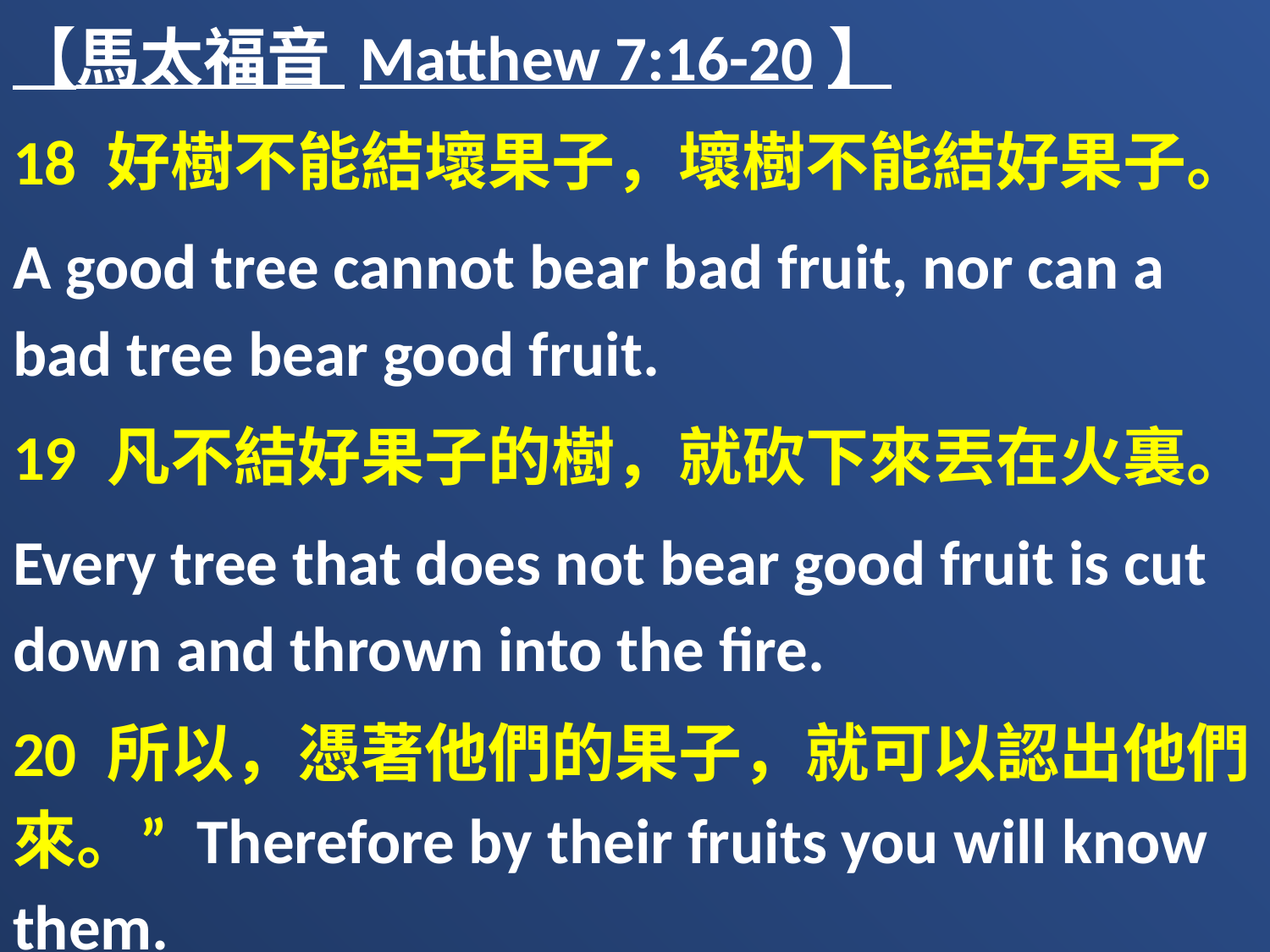

【馬太福音 Matthew 7:16-20】
18 好樹不能結壞果子，壞樹不能結好果子。
A good tree cannot bear bad fruit, nor can a bad tree bear good fruit.
19 凡不結好果子的樹，就砍下來丟在火裏。
Every tree that does not bear good fruit is cut down and thrown into the fire.
20 所以，憑著他們的果子，就可以認出他們來。” Therefore by their fruits you will know them.